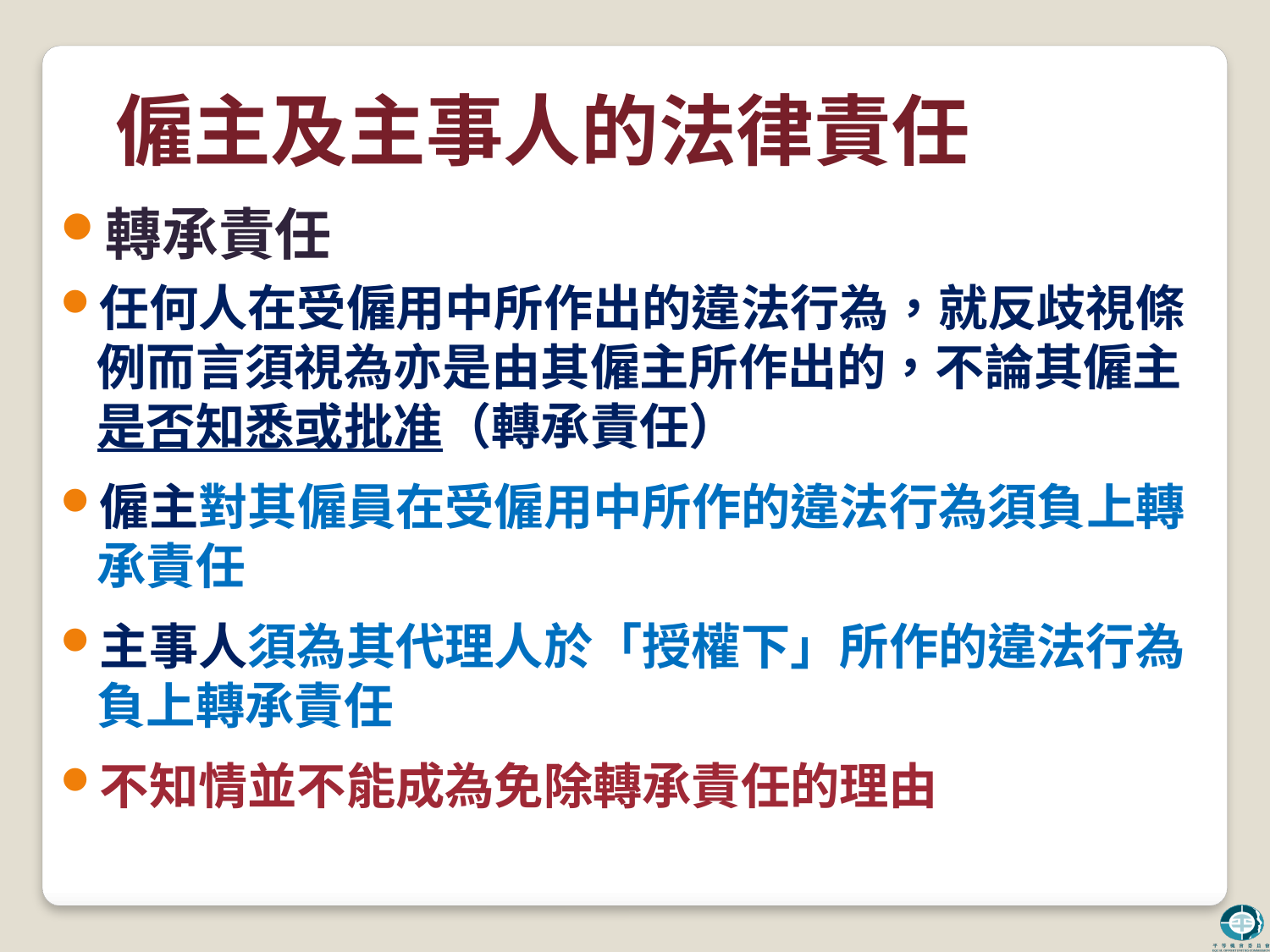

# 僱主及主事人的法律責任
轉承責任
任何人在受僱用中所作出的違法行為，就反歧視條例而言須視為亦是由其僱主所作出的，不論其僱主是否知悉或批准（轉承責任）
僱主對其僱員在受僱用中所作的違法行為須負上轉承責任
主事人須為其代理人於「授權下」所作的違法行為負上轉承責任
不知情並不能成為免除轉承責任的理由